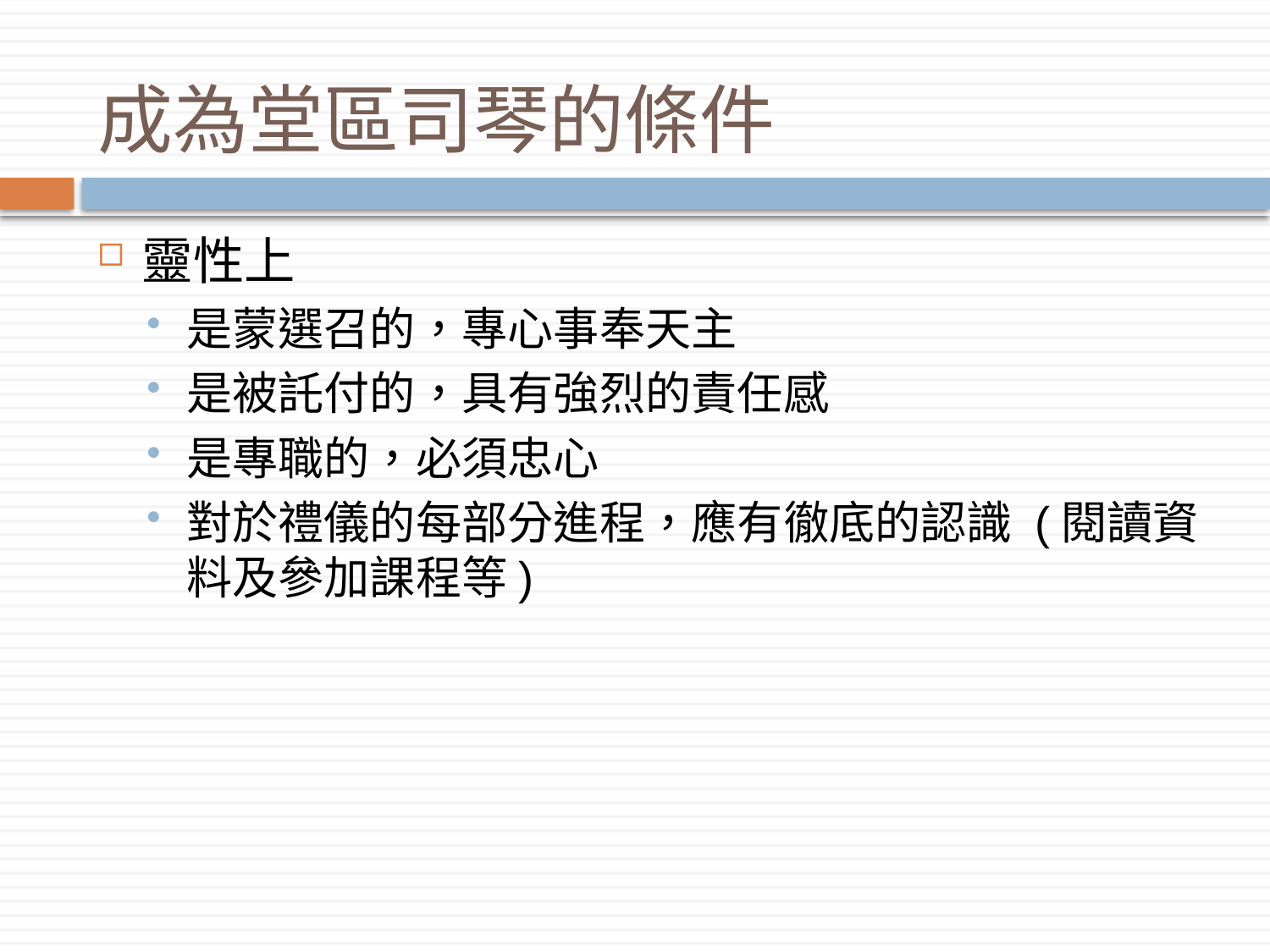

# 成為堂區司琴的條件
靈性上
是蒙選召的，專心事奉天主
是被託付的，具有強烈的責任感
是專職的，必須忠心
對於禮儀的每部分進程，應有徹底的認識 (閱讀資料及參加課程等)